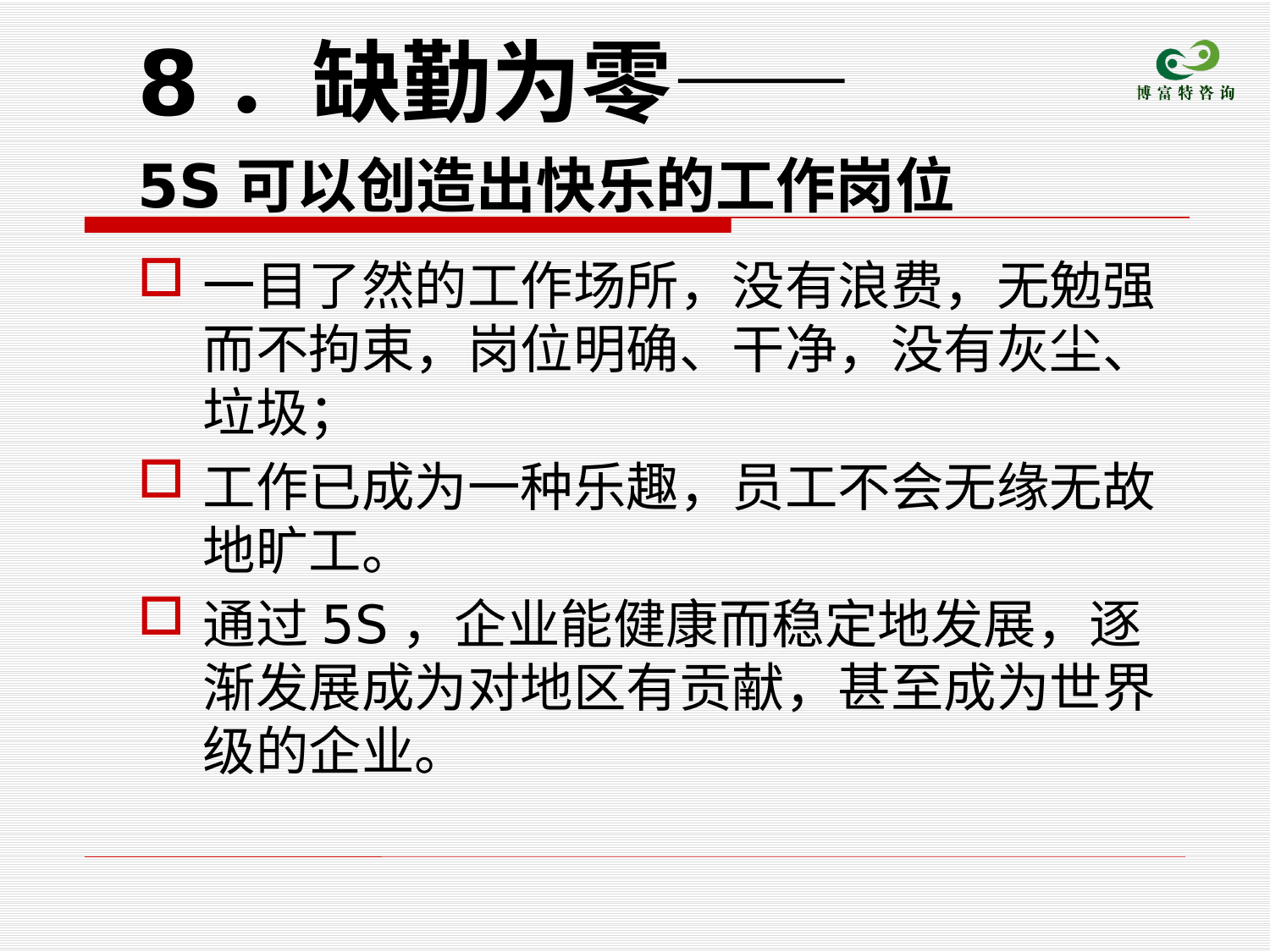

# 8．缺勤为零—— 5S可以创造出快乐的工作岗位
一目了然的工作场所，没有浪费，无勉强而不拘束，岗位明确、干净，没有灰尘、垃圾；
工作已成为一种乐趣，员工不会无缘无故地旷工。
通过5S，企业能健康而稳定地发展，逐渐发展成为对地区有贡献，甚至成为世界级的企业。
60